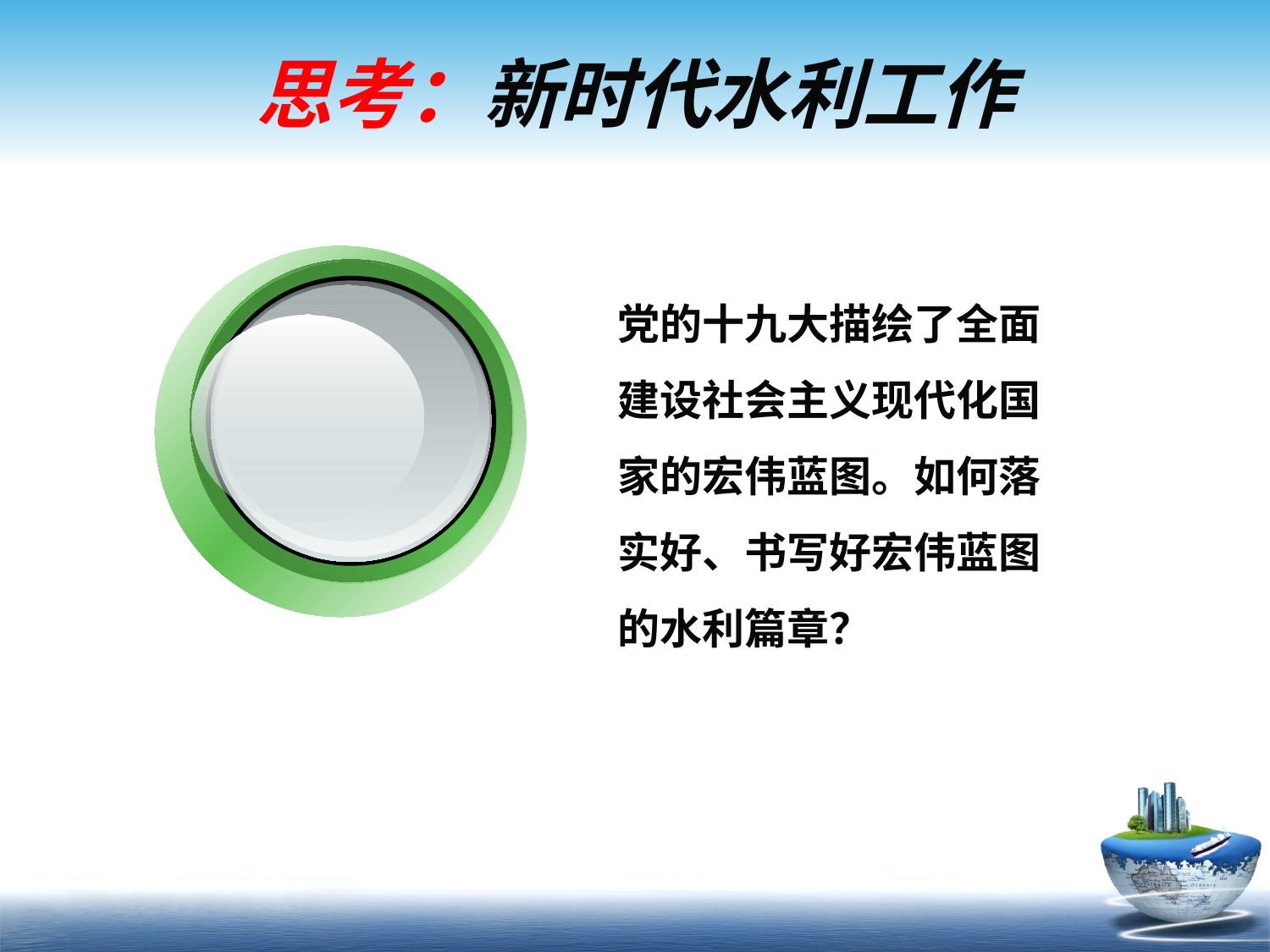

# 思考：新时代水利工作

新现代水利
党的十九大描绘了全面建设社会主义现代化国家的宏伟蓝图。如何落实好、书写好宏伟蓝图的水利篇章？